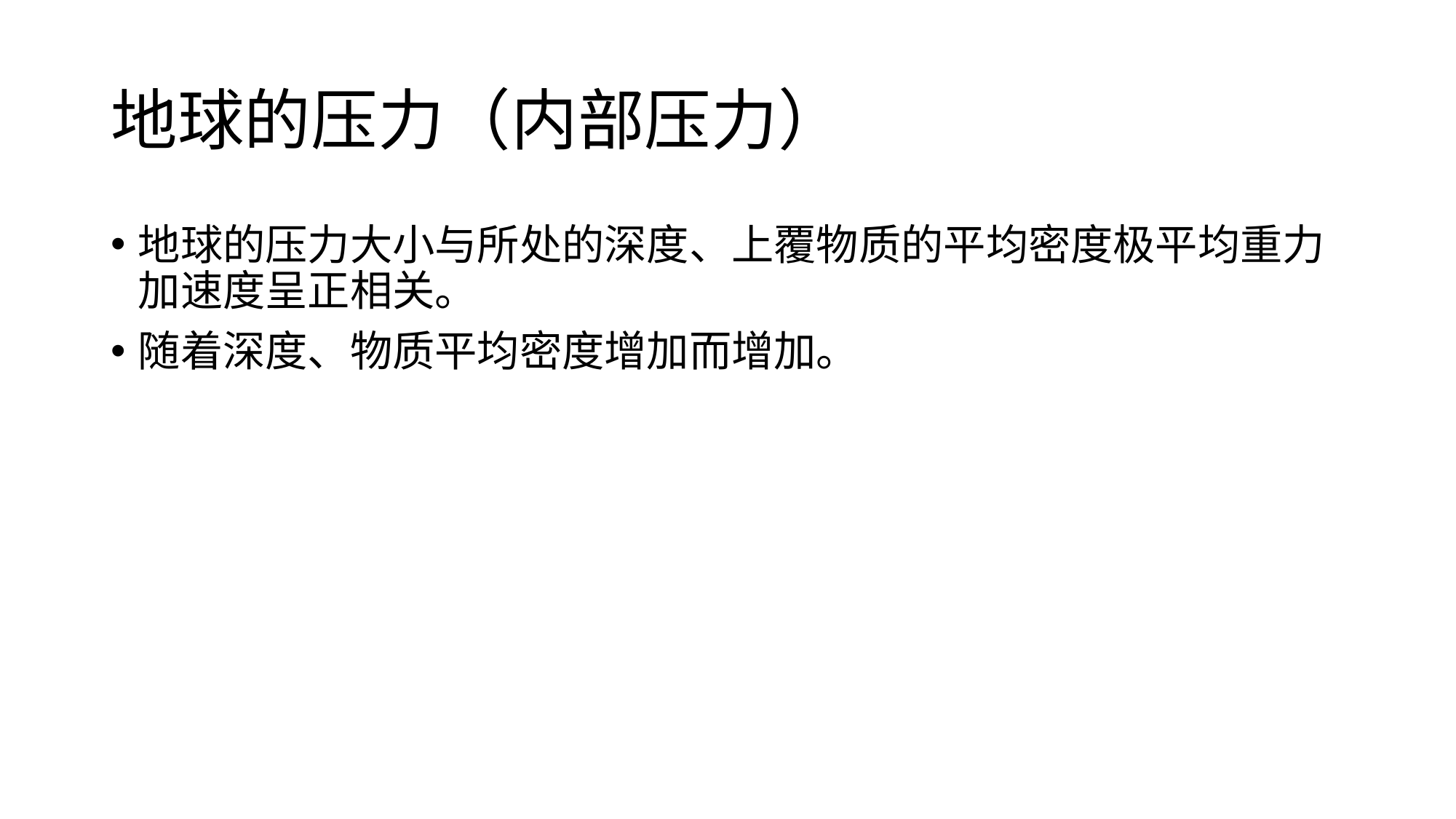

# 地球的压力（内部压力）
地球的压力大小与所处的深度、上覆物质的平均密度极平均重力加速度呈正相关。
随着深度、物质平均密度增加而增加。